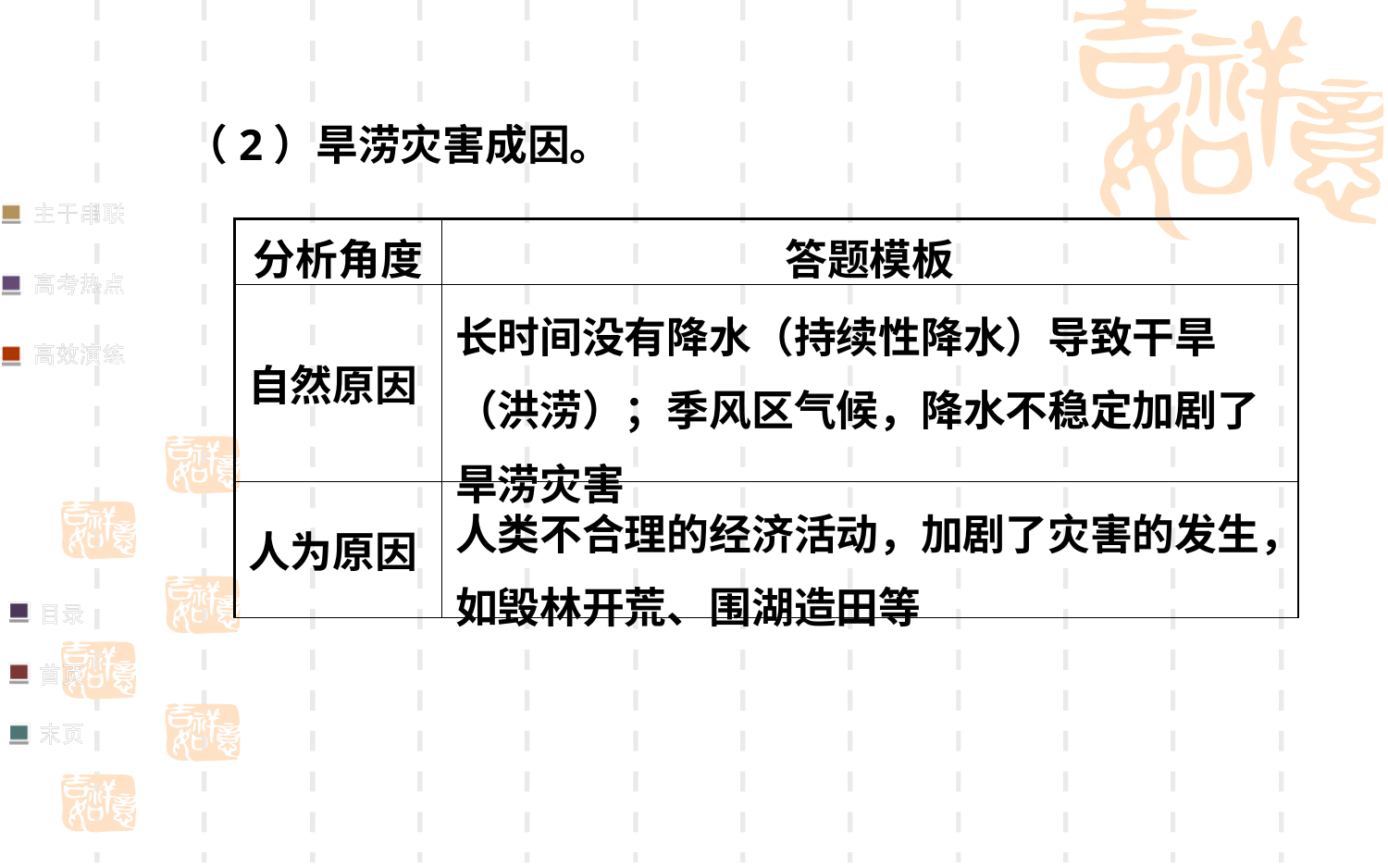

（2）旱涝灾害成因。
| 分析角度 | 答题模板 |
| --- | --- |
| 自然原因 | 长时间没有降水（持续性降水）导致干旱（洪涝）；季风区气候，降水不稳定加剧了旱涝灾害 |
| 人为原因 | 人类不合理的经济活动，加剧了灾害的发生，如毁林开荒、围湖造田等 |